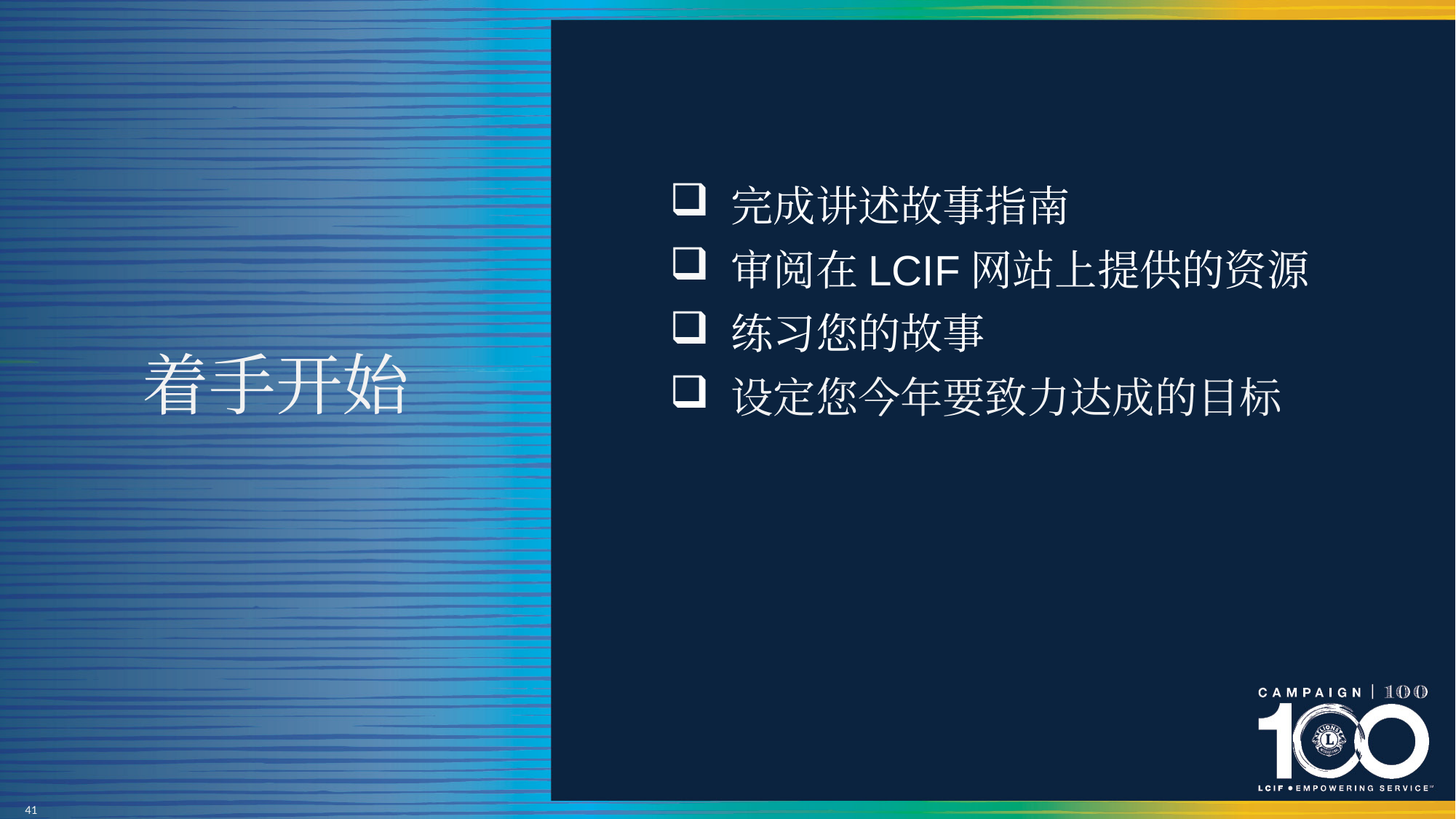

# 着手开始
 完成讲述故事指南
 审阅在LCIF网站上提供的资源
 练习您的故事
 设定您今年要致力达成的目标